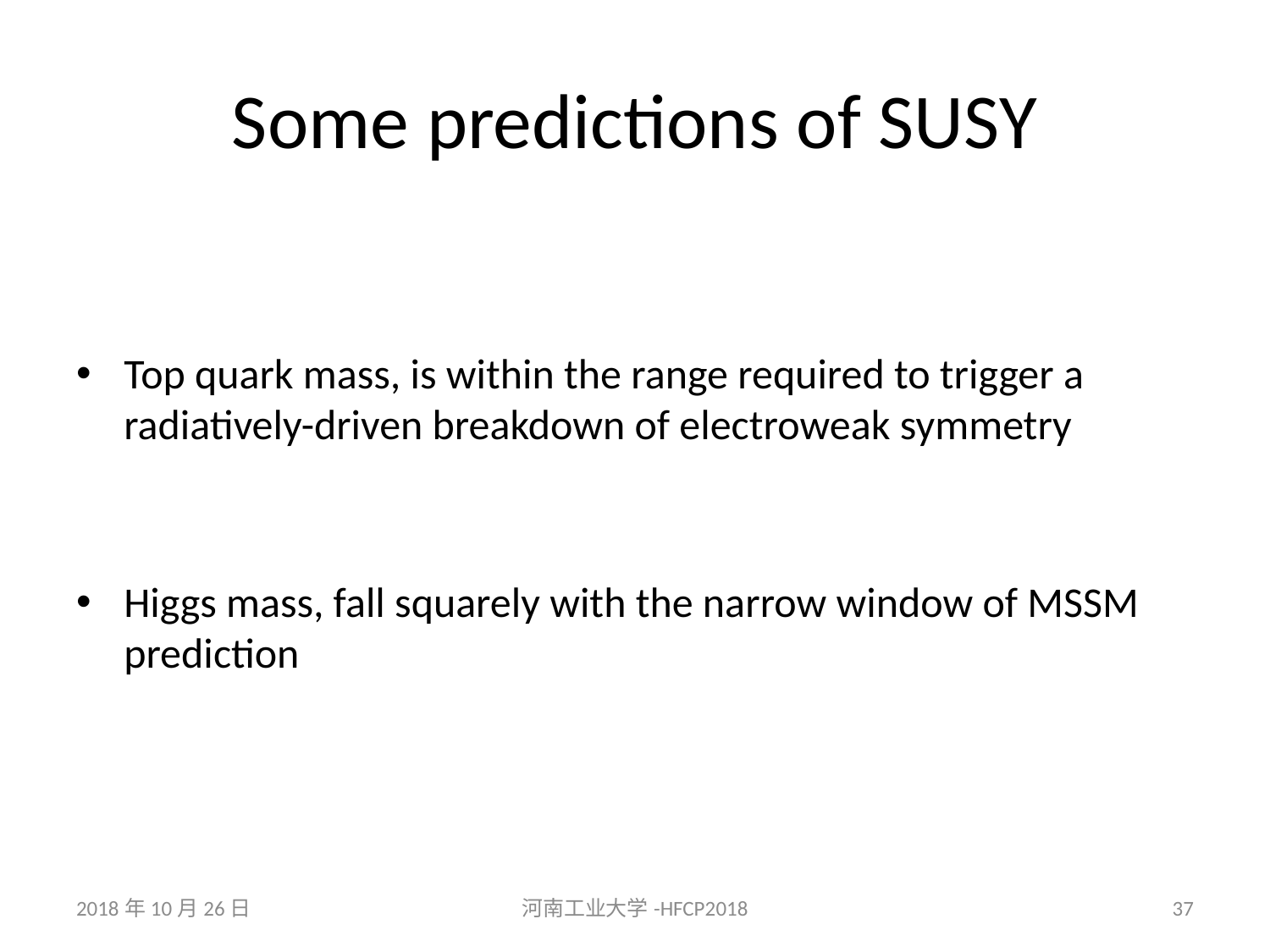

# Some predictions of SUSY

Top quark mass, is within the range required to trigger a radiatively-driven breakdown of electroweak symmetry

Higgs mass, fall squarely with the narrow window of MSSM prediction
2018年10月26日
河南工业大学-HFCP2018
37